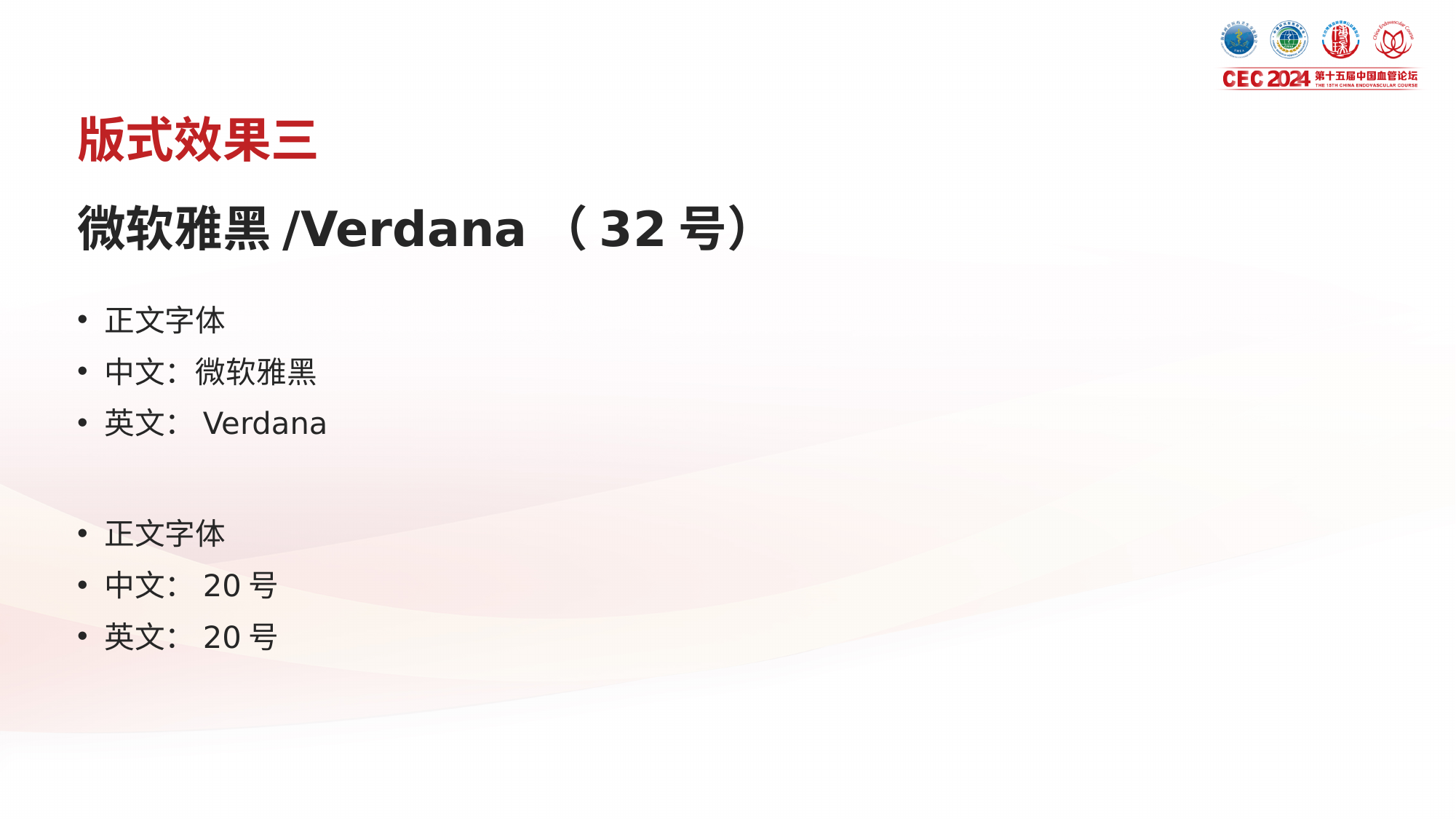

版式效果三
微软雅黑/Verdana（32号）
正文字体
中文：微软雅黑
英文：Verdana

正文字体
中文：20号
英文：20号